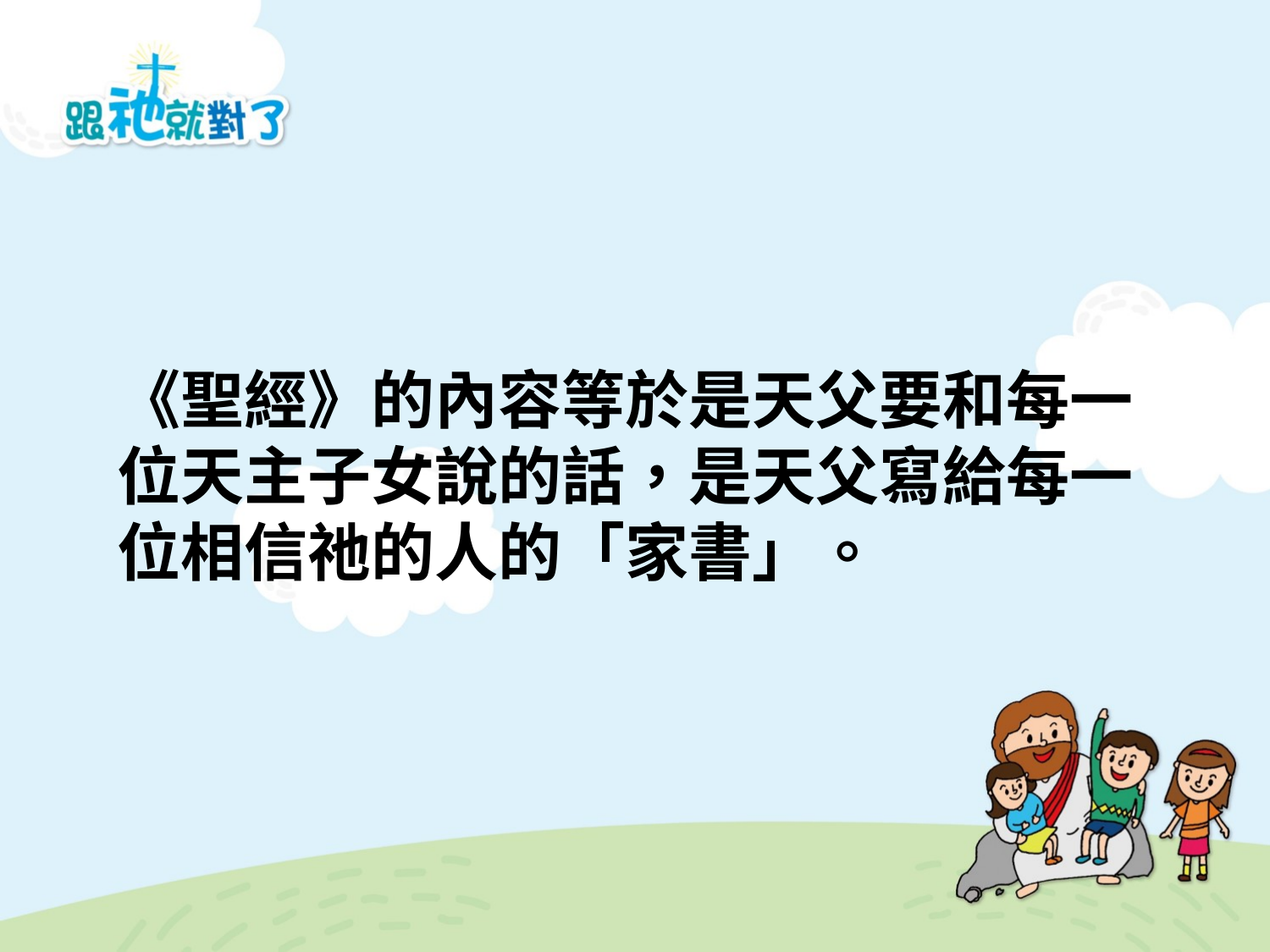

《聖經》的內容等於是天父要和每一位天主子女說的話，是天父寫給每一位相信祂的人的「家書」。